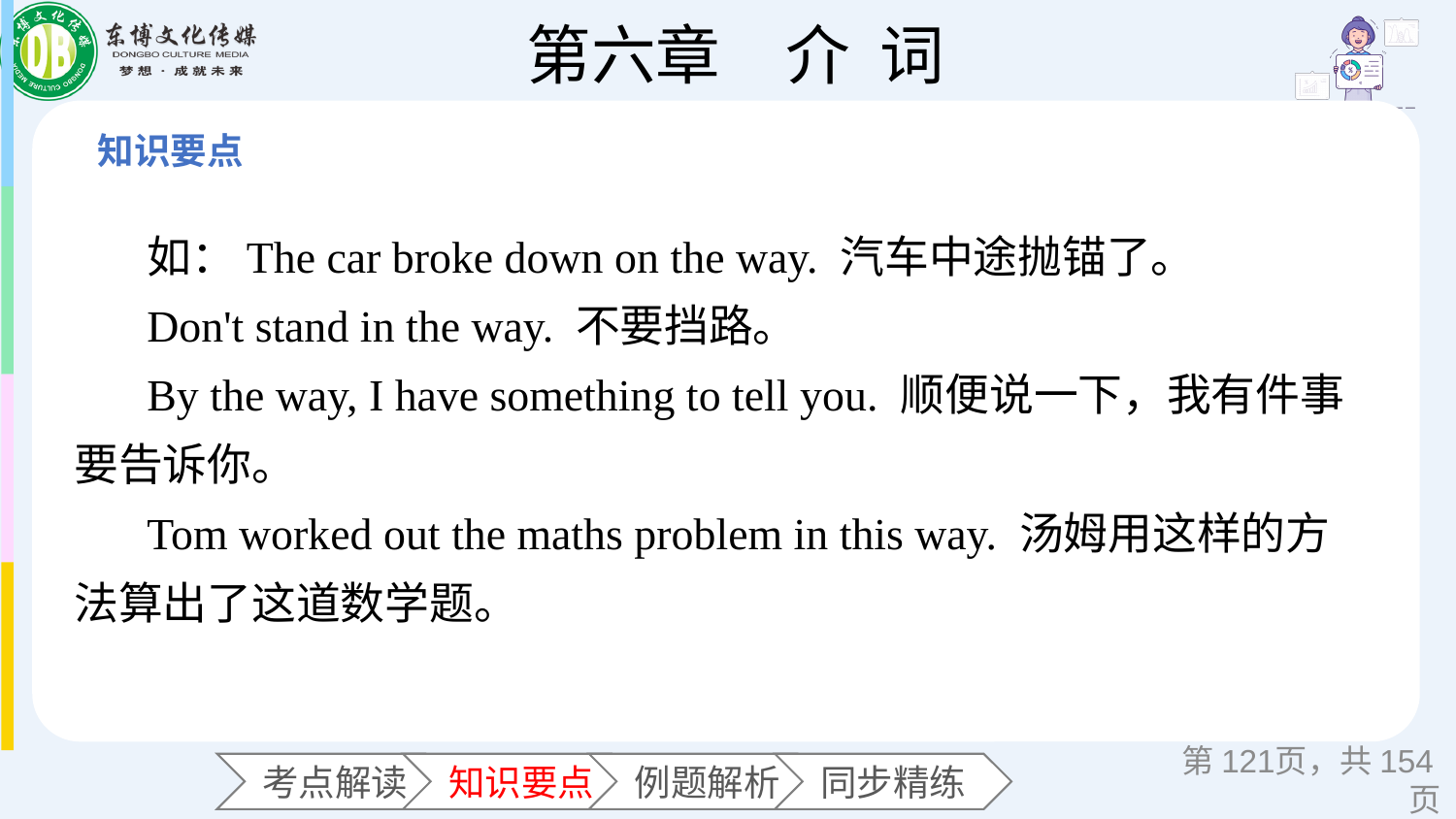

如：The car broke down on the way. 汽车中途抛锚了。
Don't stand in the way. 不要挡路。
By the way, I have something to tell you. 顺便说一下，我有件事要告诉你。
Tom worked out the maths problem in this way. 汤姆用这样的方法算出了这道数学题。
第121页，共154页